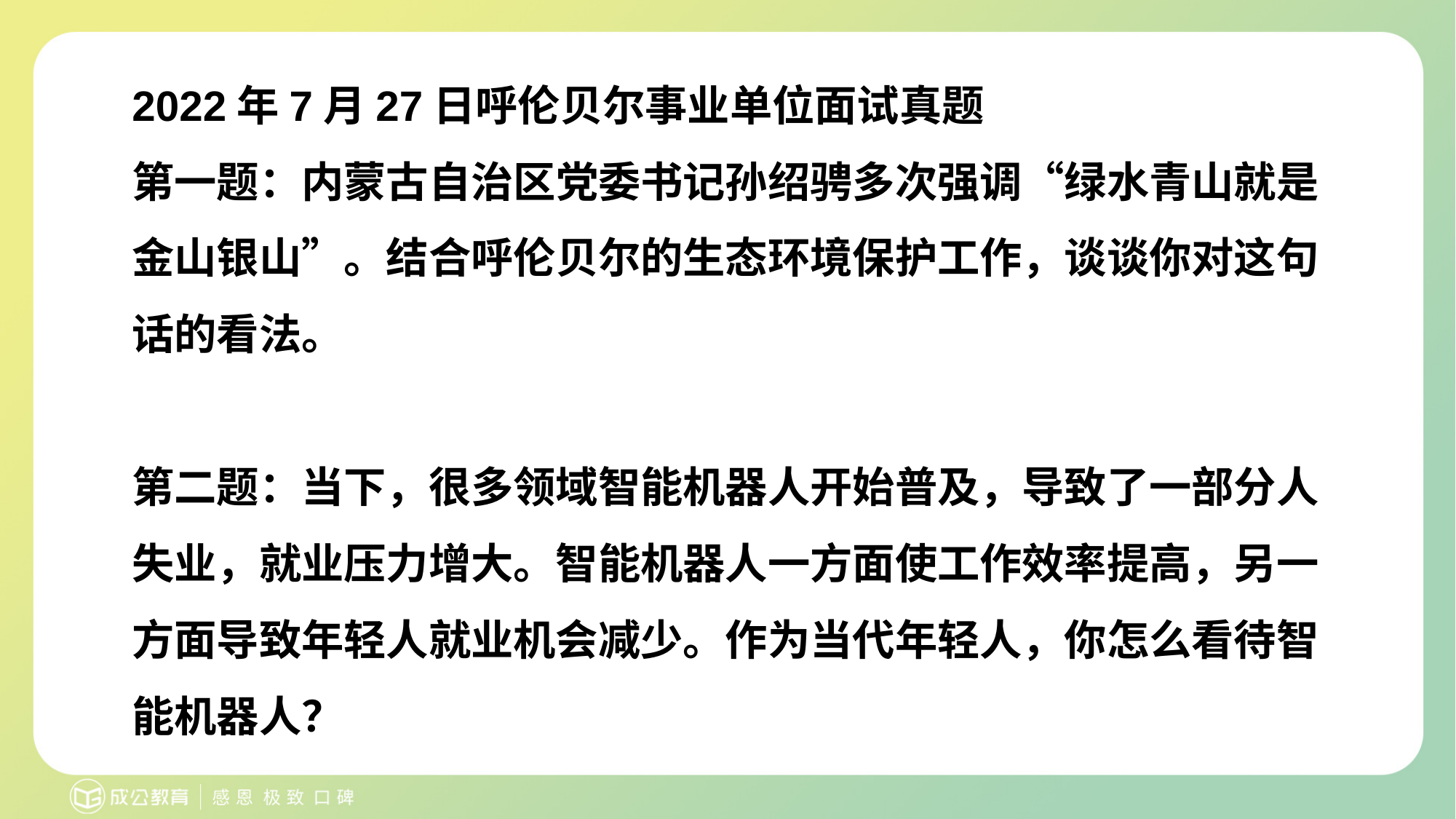

2022年7月27日呼伦贝尔事业单位面试真题
第一题：内蒙古自治区党委书记孙绍骋多次强调“绿水青山就是金山银山”。结合呼伦贝尔的生态环境保护工作，谈谈你对这句话的看法。

第二题：当下，很多领域智能机器人开始普及，导致了一部分人失业，就业压力增大。智能机器人一方面使工作效率提高，另一方面导致年轻人就业机会减少。作为当代年轻人，你怎么看待智能机器人？